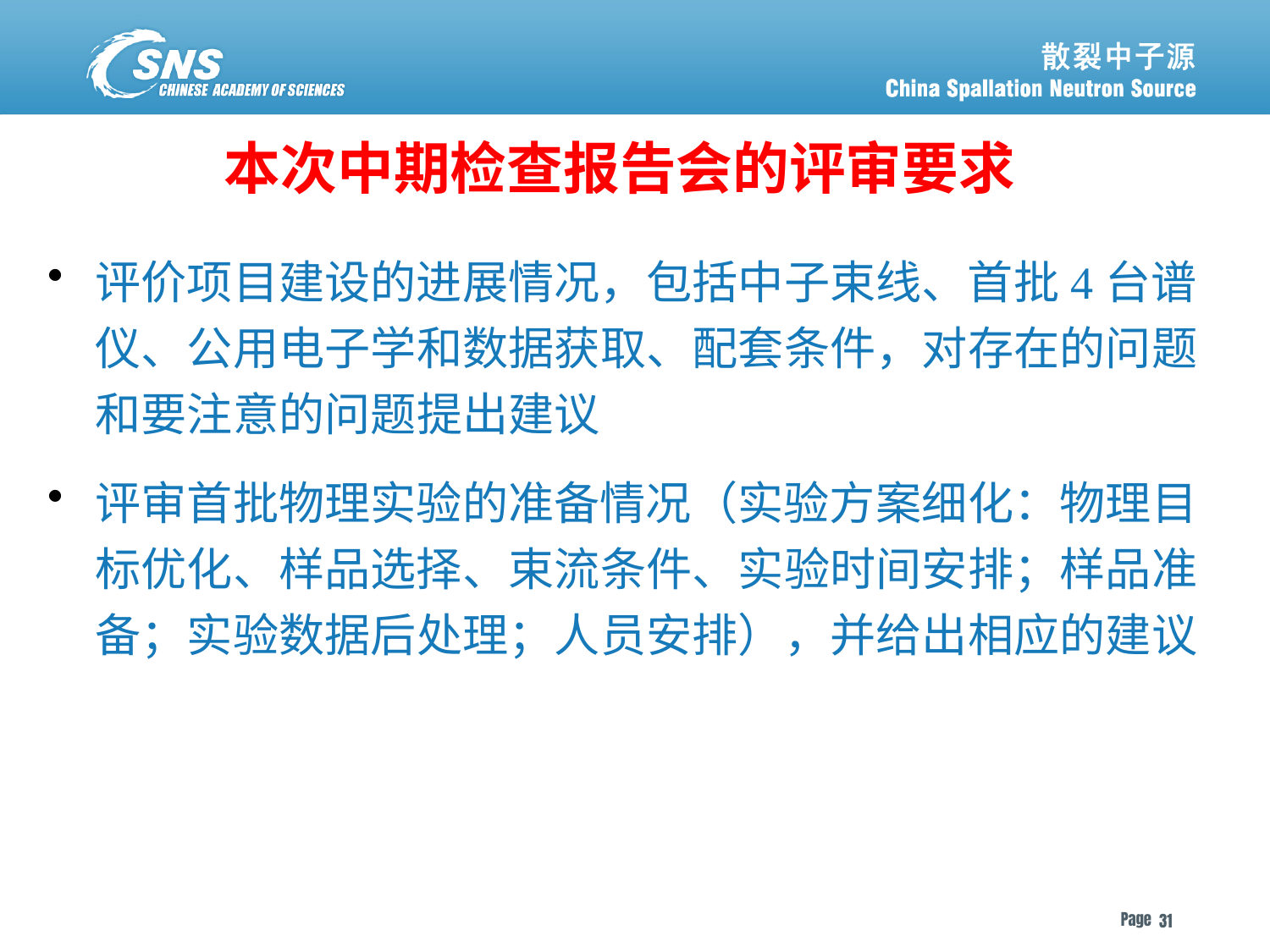

# 本次中期检查报告会的评审要求
评价项目建设的进展情况，包括中子束线、首批4台谱仪、公用电子学和数据获取、配套条件，对存在的问题和要注意的问题提出建议
评审首批物理实验的准备情况（实验方案细化：物理目标优化、样品选择、束流条件、实验时间安排；样品准备；实验数据后处理；人员安排），并给出相应的建议

31